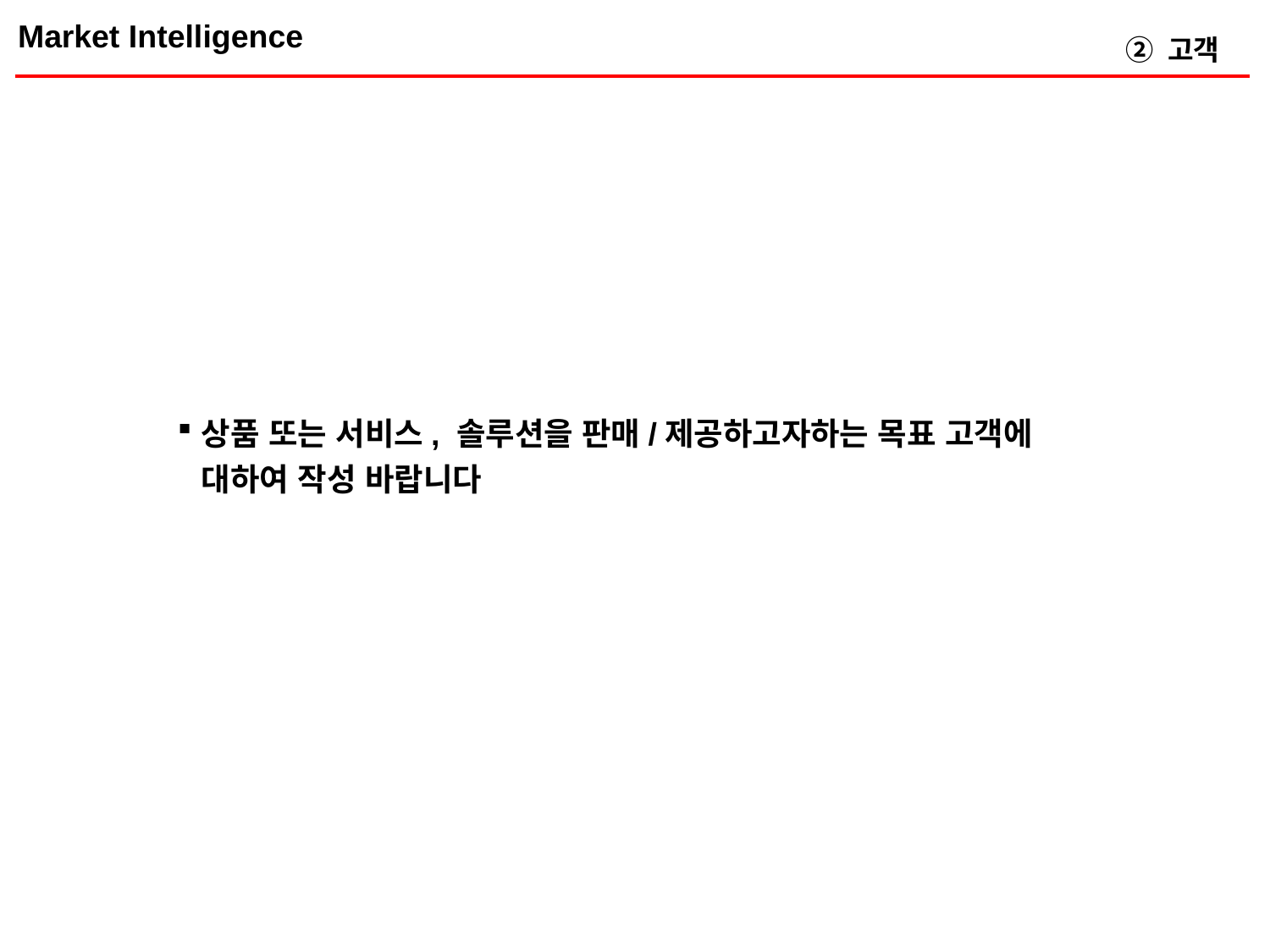

Market Intelligence
② 고객
상품 또는 서비스, 솔루션을 판매/제공하고자하는 목표 고객에 대하여 작성 바랍니다